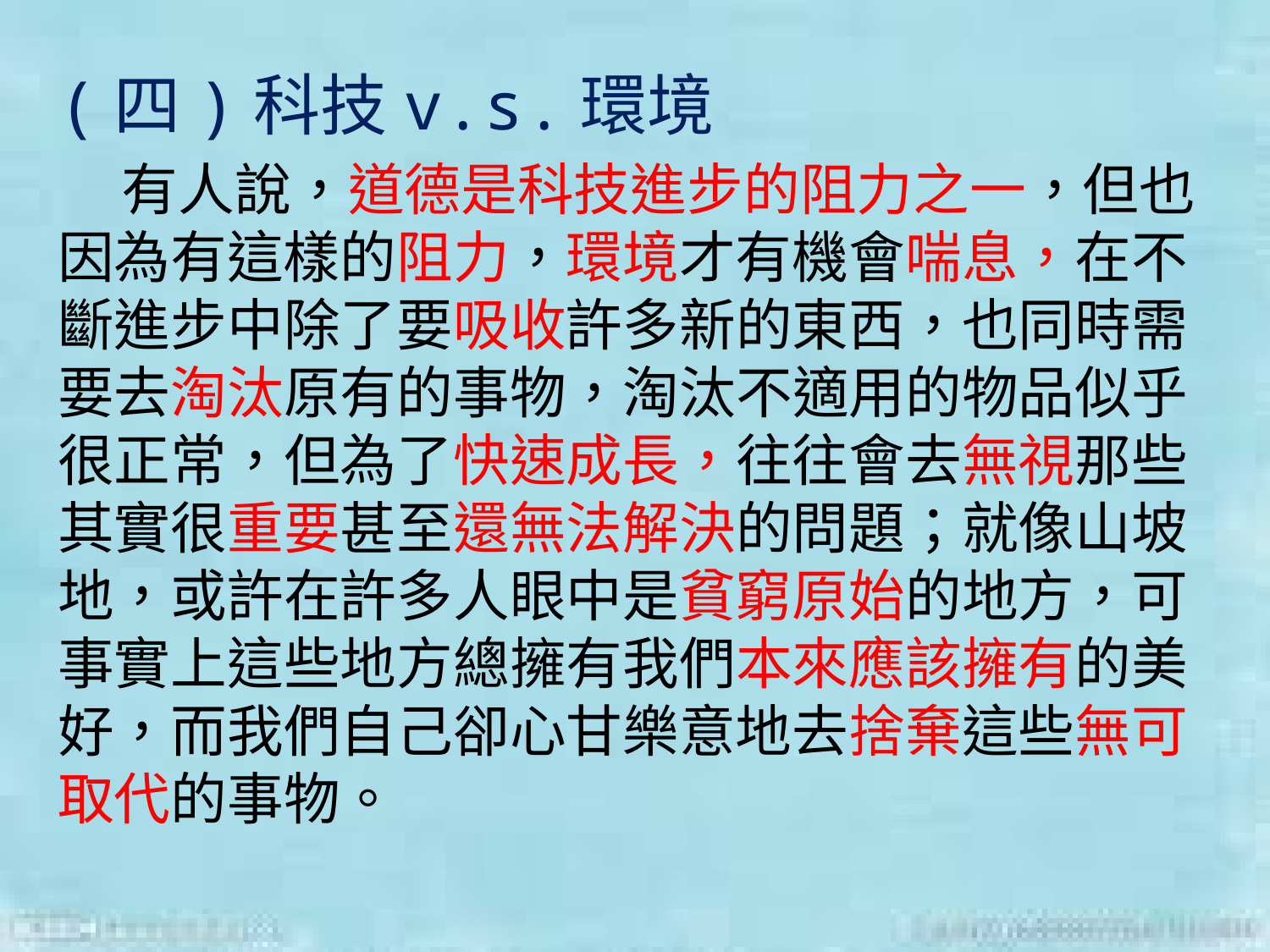

(四)科技v.s.環境
    有人說，道德是科技進步的阻力之一，但也因為有這樣的阻力，環境才有機會喘息，在不斷進步中除了要吸收許多新的東西，也同時需要去淘汰原有的事物，淘汰不適用的物品似乎很正常，但為了快速成長，往往會去無視那些其實很重要甚至還無法解決的問題；就像山坡地，或許在許多人眼中是貧窮原始的地方，可事實上這些地方總擁有我們本來應該擁有的美好，而我們自己卻心甘樂意地去捨棄這些無可取代的事物。